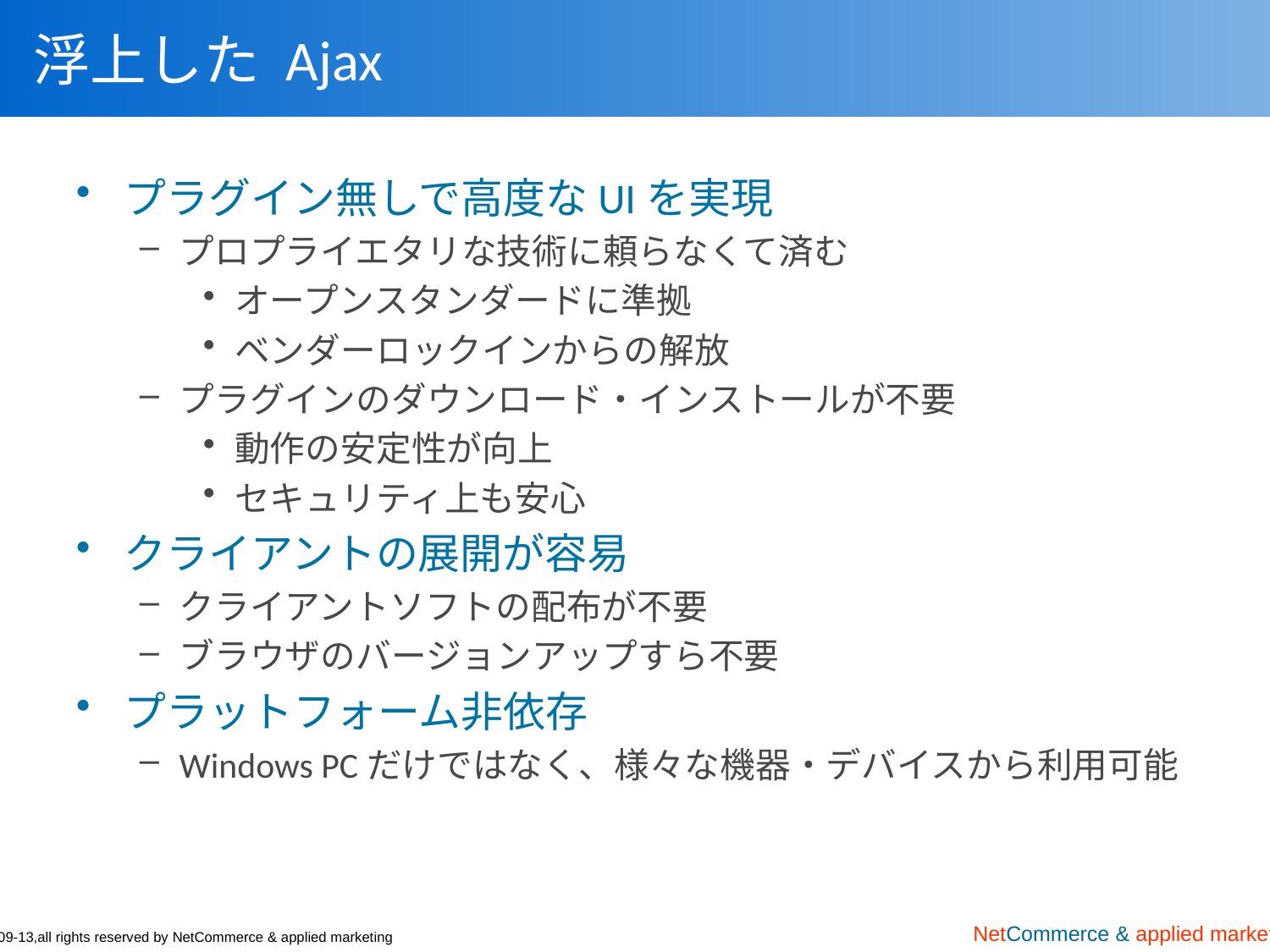

# 浮上した Ajax
プラグイン無しで高度なUIを実現
プロプライエタリな技術に頼らなくて済む
オープンスタンダードに準拠
ベンダーロックインからの解放
プラグインのダウンロード・インストールが不要
動作の安定性が向上
セキュリティ上も安心
クライアントの展開が容易
クライアントソフトの配布が不要
ブラウザのバージョンアップすら不要
プラットフォーム非依存
Windows PCだけではなく、様々な機器・デバイスから利用可能